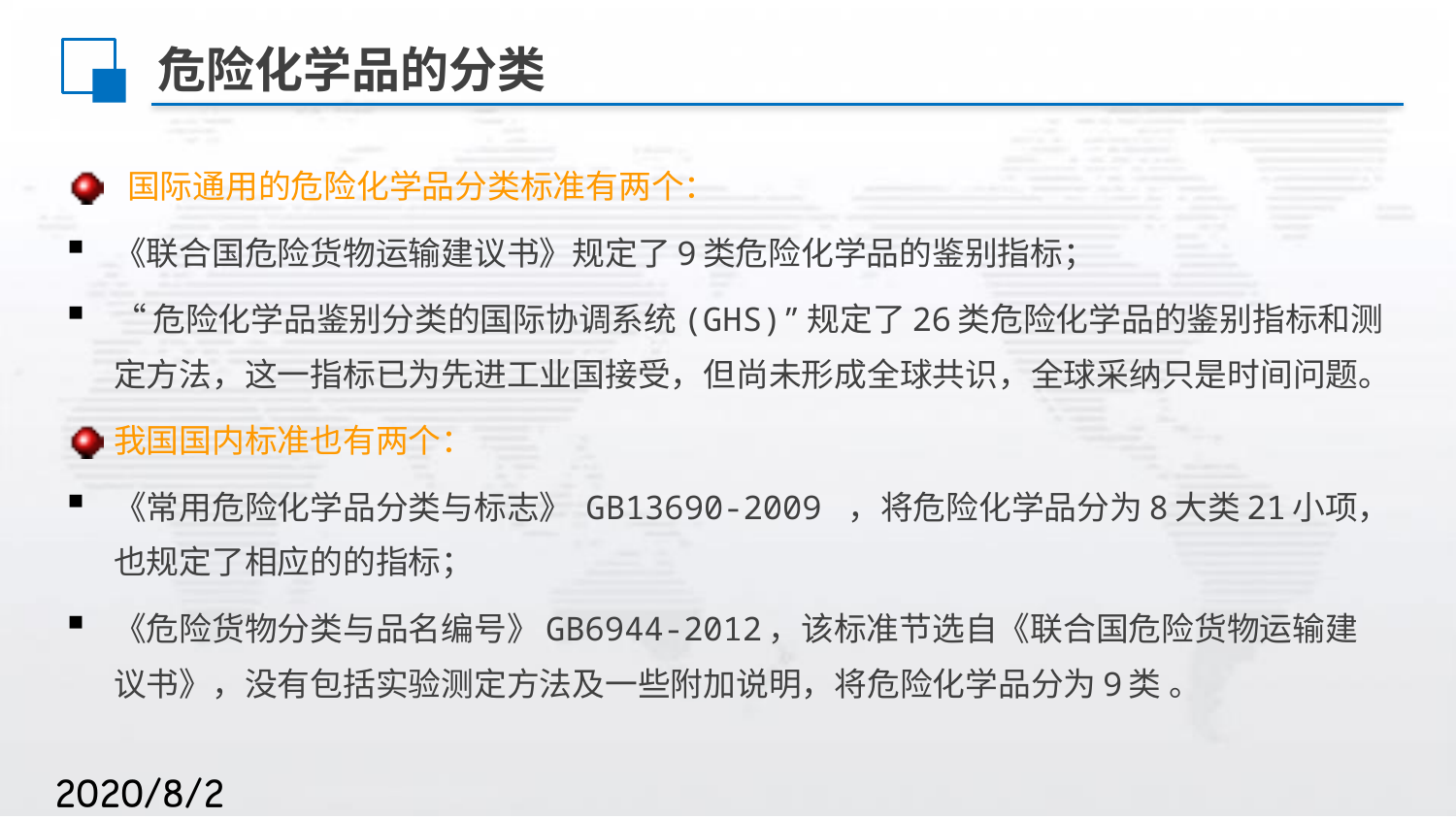

危险化学品的分类
 国际通用的危险化学品分类标准有两个：
《联合国危险货物运输建议书》规定了9类危险化学品的鉴别指标；
“危险化学品鉴别分类的国际协调系统(GHS)”规定了26类危险化学品的鉴别指标和测定方法，这一指标已为先进工业国接受，但尚未形成全球共识，全球采纳只是时间问题。
我国国内标准也有两个：
《常用危险化学品分类与标志》 GB13690-2009 ，将危险化学品分为8大类21小项，也规定了相应的的指标；
《危险货物分类与品名编号》GB6944-2012，该标准节选自《联合国危险货物运输建议书》，没有包括实验测定方法及一些附加说明，将危险化学品分为9类 。

2020/8/2